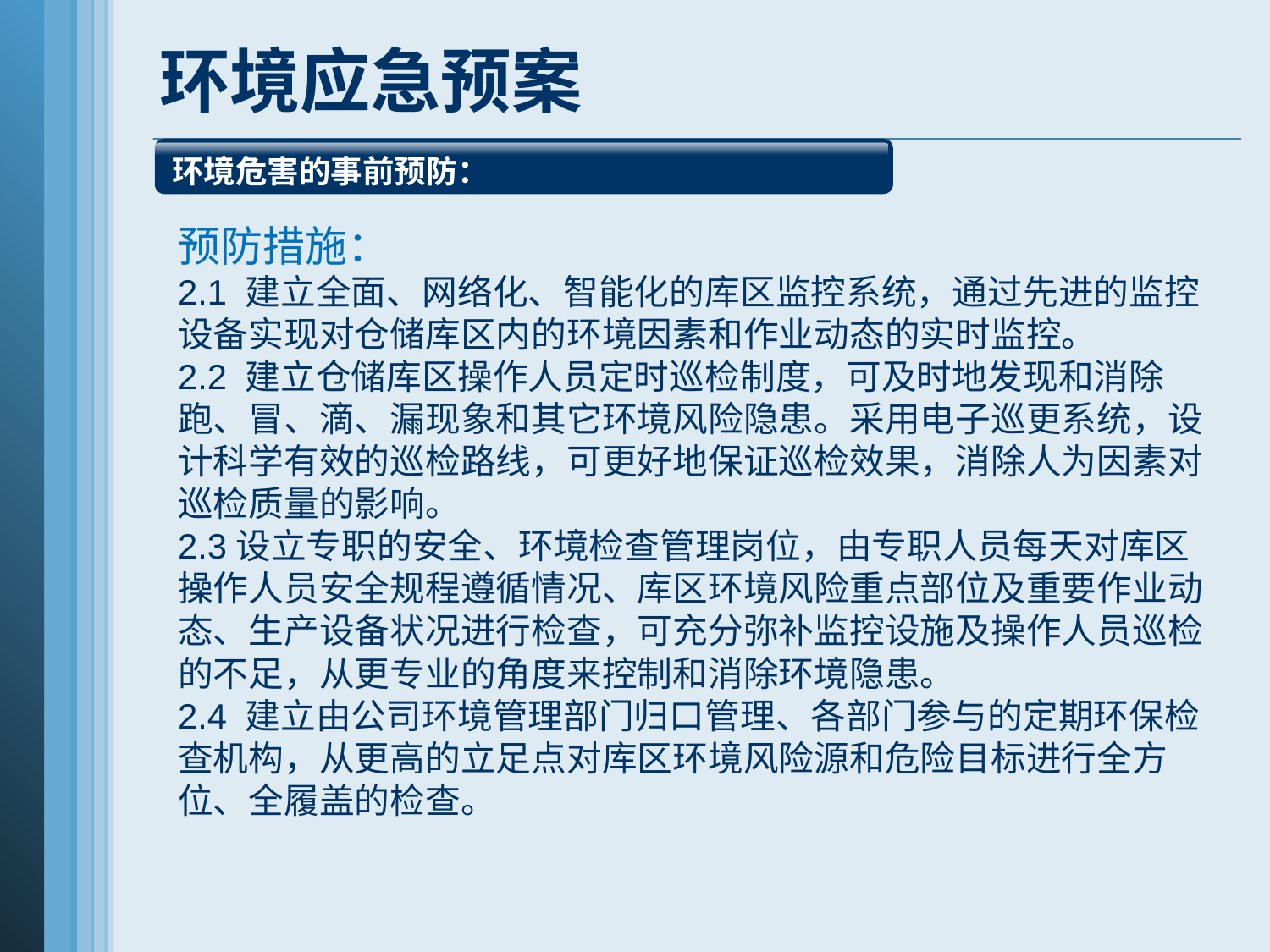

环境应急预案

环境危害的事前预防：
预防措施：
2.1 建立全面、网络化、智能化的库区监控系统，通过先进的监控设备实现对仓储库区内的环境因素和作业动态的实时监控。
2.2 建立仓储库区操作人员定时巡检制度，可及时地发现和消除跑、冒、滴、漏现象和其它环境风险隐患。采用电子巡更系统，设计科学有效的巡检路线，可更好地保证巡检效果，消除人为因素对巡检质量的影响。
2.3设立专职的安全、环境检查管理岗位，由专职人员每天对库区操作人员安全规程遵循情况、库区环境风险重点部位及重要作业动态、生产设备状况进行检查，可充分弥补监控设施及操作人员巡检的不足，从更专业的角度来控制和消除环境隐患。
2.4 建立由公司环境管理部门归口管理、各部门参与的定期环保检查机构，从更高的立足点对库区环境风险源和危险目标进行全方位、全履盖的检查。